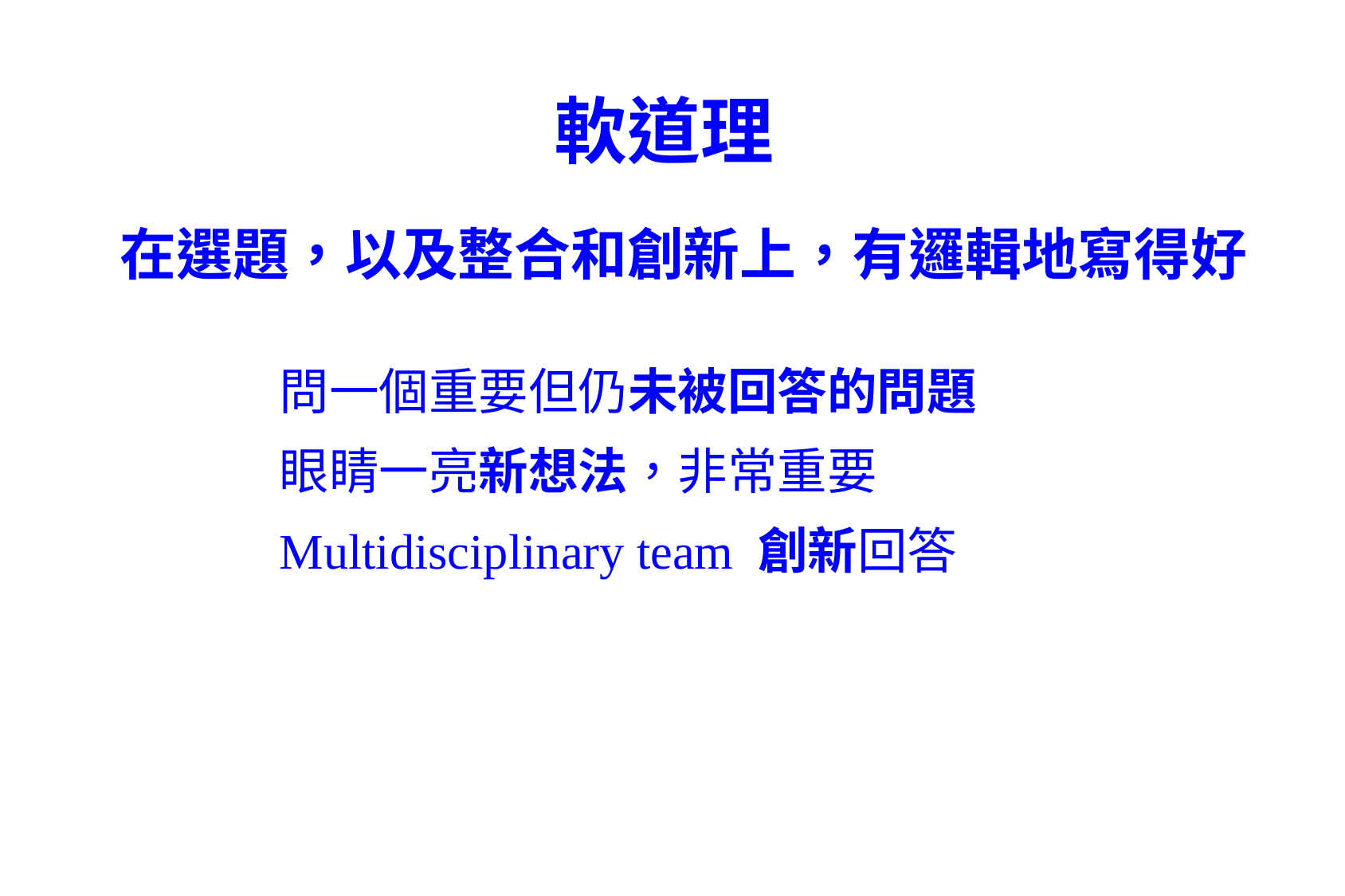

# 軟道理
 在選題，以及整合和創新上，有邏輯地寫得好

問一個重要但仍未被回答的問題
眼睛一亮新想法，非常重要
Multidisciplinary team 創新回答